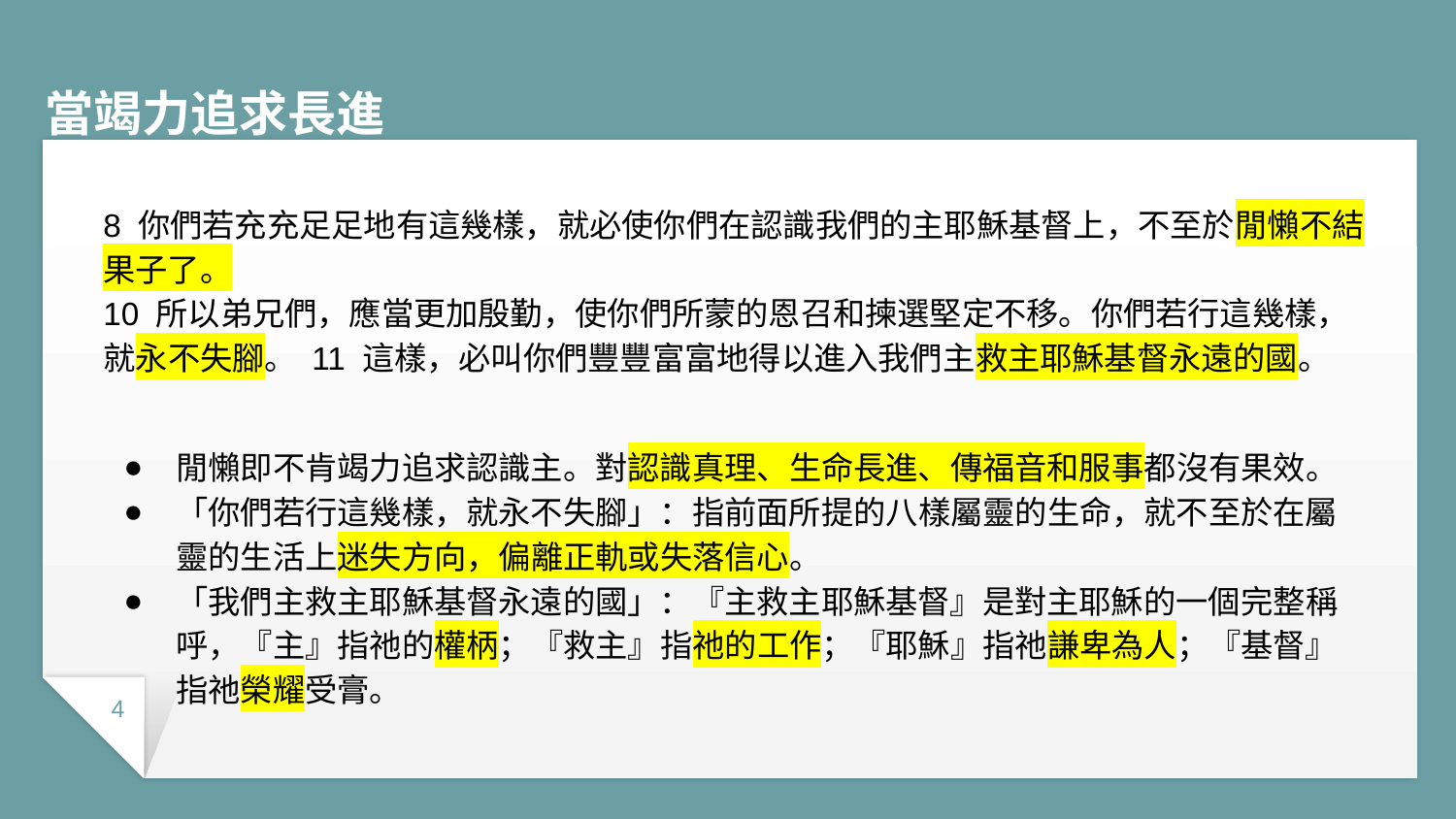

# 當竭力追求長進
8 你們若充充足足地有這幾樣，就必使你們在認識我們的主耶穌基督上，不至於閒懶不結果子了。
10 所以弟兄們，應當更加殷勤，使你們所蒙的恩召和揀選堅定不移。你們若行這幾樣，就永不失腳。 11 這樣，必叫你們豐豐富富地得以進入我們主救主耶穌基督永遠的國。

閒懶即不肯竭力追求認識主。對認識真理、生命長進、傳福音和服事都沒有果效。
「你們若行這幾樣，就永不失腳」：指前面所提的八樣屬靈的生命，就不至於在屬靈的生活上迷失方向，偏離正軌或失落信心。
「我們主救主耶穌基督永遠的國」：『主救主耶穌基督』是對主耶穌的一個完整稱呼，『主』指祂的權柄；『救主』指祂的工作；『耶穌』指祂謙卑為人；『基督』指祂榮耀受膏。

4